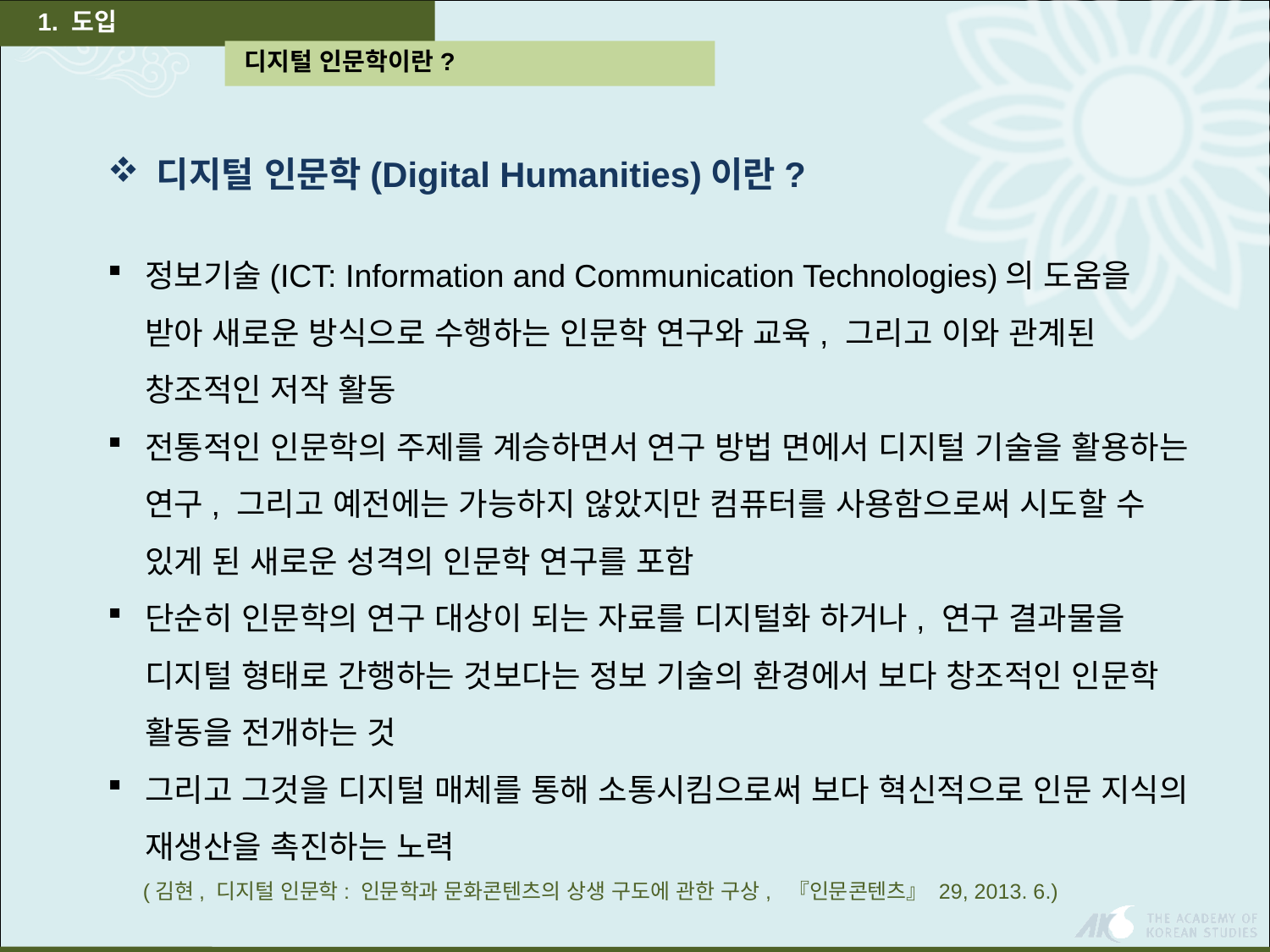

1. 도입

 디지털 인문학이란?

 디지털 인문학(Digital Humanities)이란?

정보기술(ICT: Information and Communication Technologies)의 도움을 받아 새로운 방식으로 수행하는 인문학 연구와 교육, 그리고 이와 관계된 창조적인 저작 활동
전통적인 인문학의 주제를 계승하면서 연구 방법 면에서 디지털 기술을 활용하는 연구, 그리고 예전에는 가능하지 않았지만 컴퓨터를 사용함으로써 시도할 수 있게 된 새로운 성격의 인문학 연구를 포함
단순히 인문학의 연구 대상이 되는 자료를 디지털화 하거나, 연구 결과물을 디지털 형태로 간행하는 것보다는 정보 기술의 환경에서 보다 창조적인 인문학 활동을 전개하는 것
그리고 그것을 디지털 매체를 통해 소통시킴으로써 보다 혁신적으로 인문 지식의 재생산을 촉진하는 노력
      (김현, 디지털 인문학: 인문학과 문화콘텐츠의 상생 구도에 관한 구상,  『인문콘텐츠』 29, 2013. 6.)